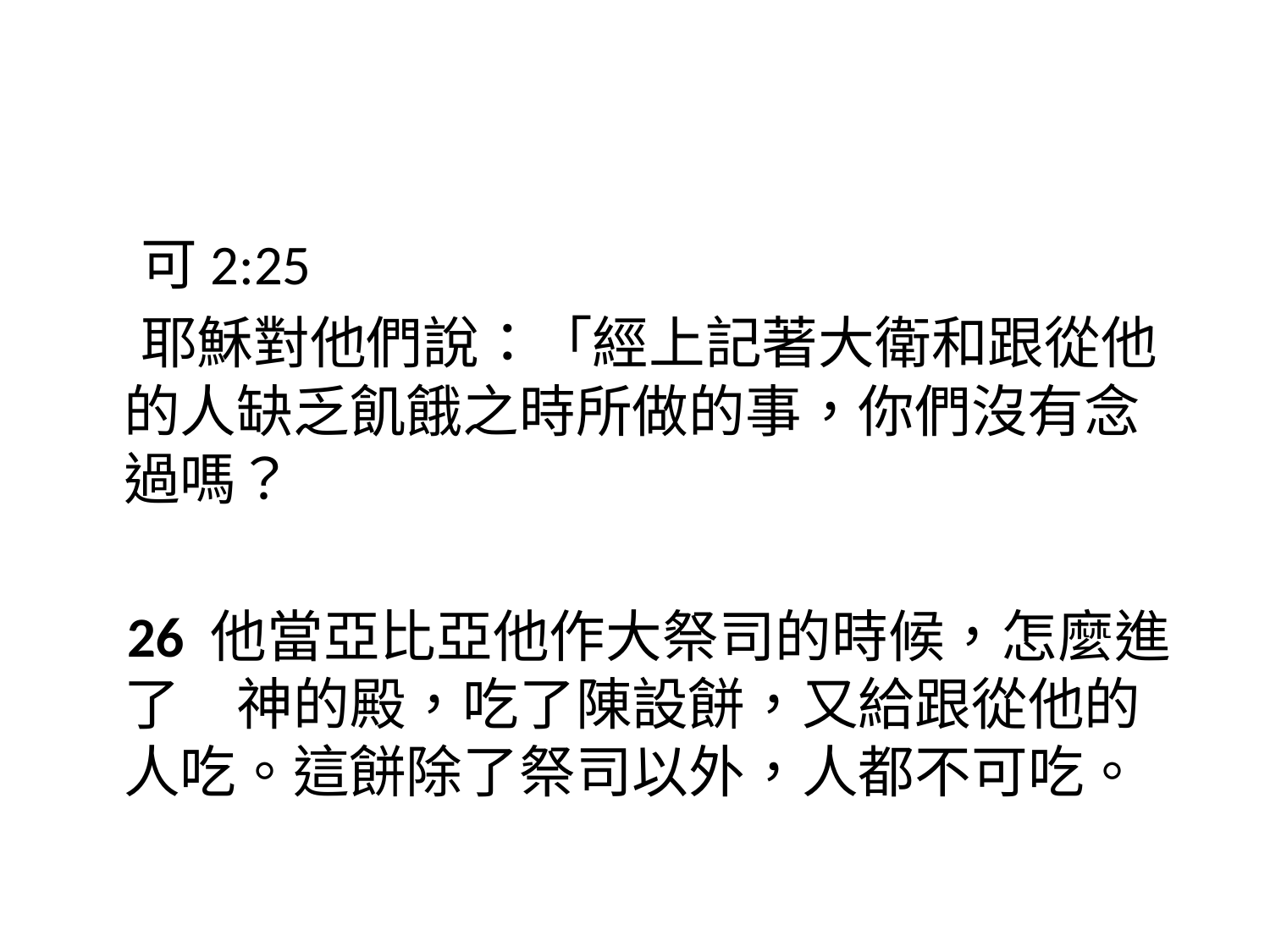

#
    可2:25
    耶穌對他們說：「經上記著大衛和跟從他的人缺乏飢餓之時所做的事，你們沒有念過嗎？

    26 他當亞比亞他作大祭司的時候，怎麼進了　神的殿，吃了陳設餅，又給跟從他的人吃。這餅除了祭司以外，人都不可吃。